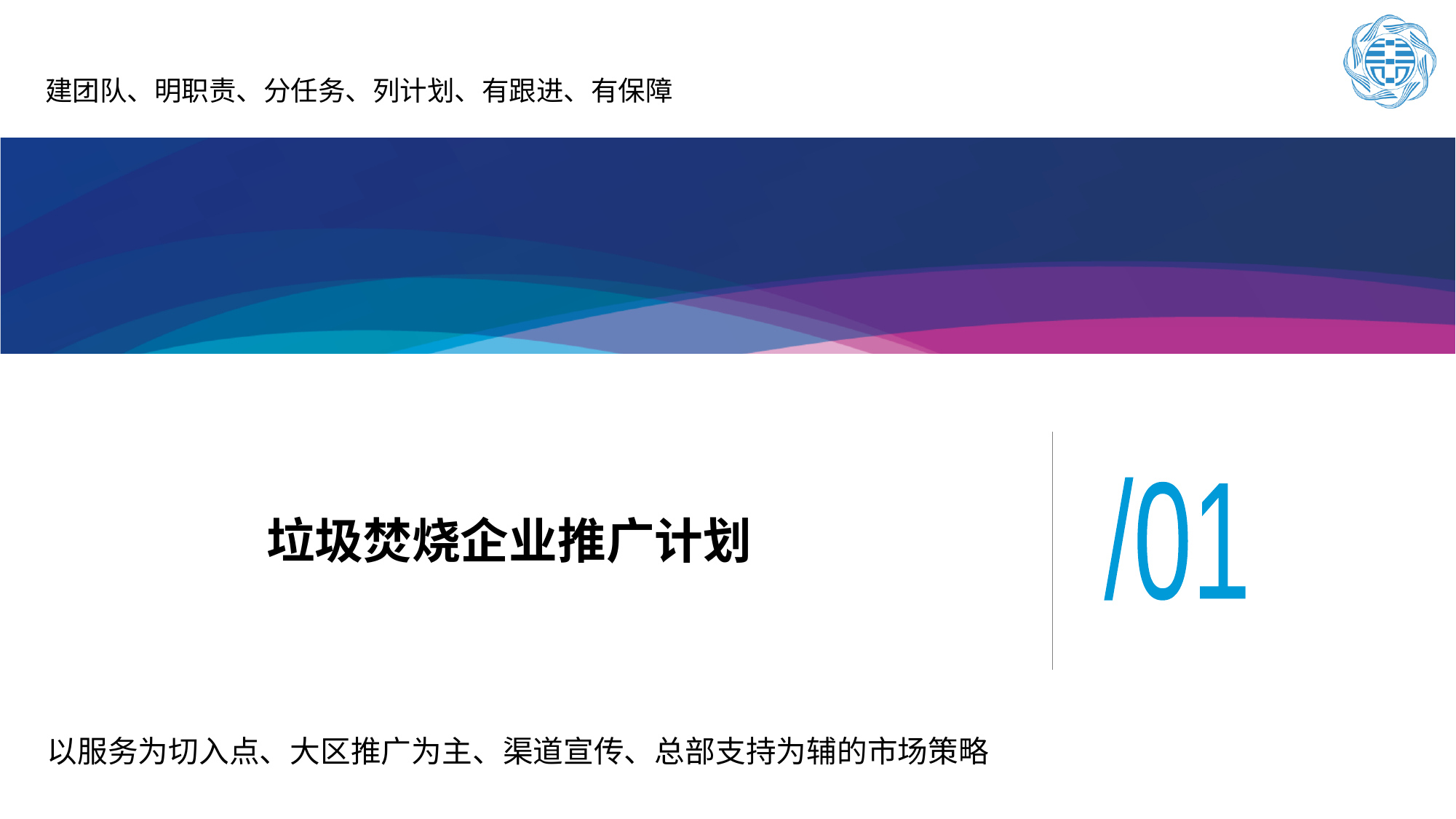

建团队、明职责、分任务、列计划、有跟进、有保障
/01
# 垃圾焚烧企业推广计划
以服务为切入点、大区推广为主、渠道宣传、总部支持为辅的市场策略